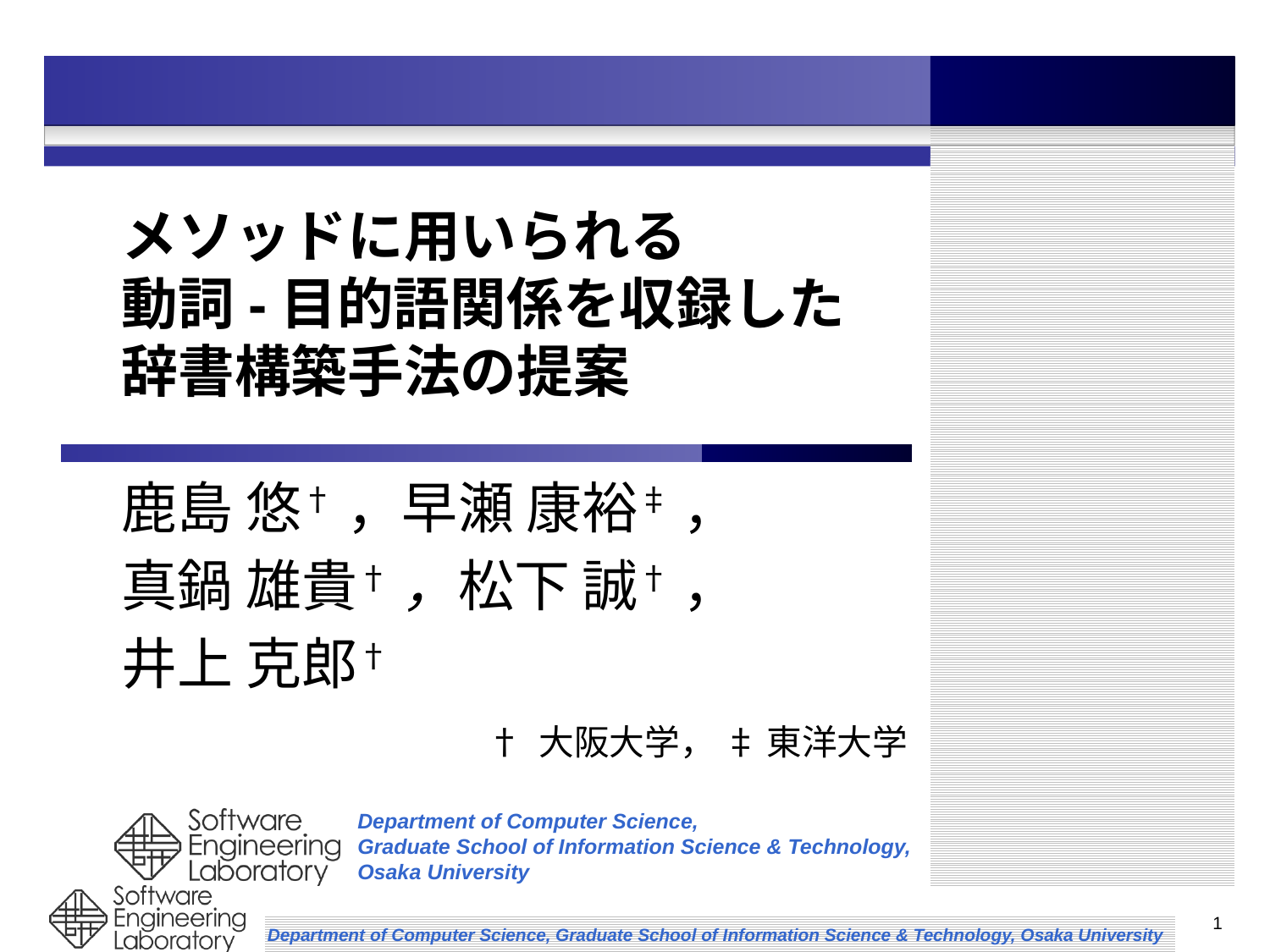

# メソッドに用いられる 動詞-目的語関係を収録した 辞書構築手法の提案
鹿島 悠† ，早瀬 康裕‡ ，
真鍋 雄貴† ，松下 誠† ，
井上 克郎†
† 大阪大学， ‡ 東洋大学
1